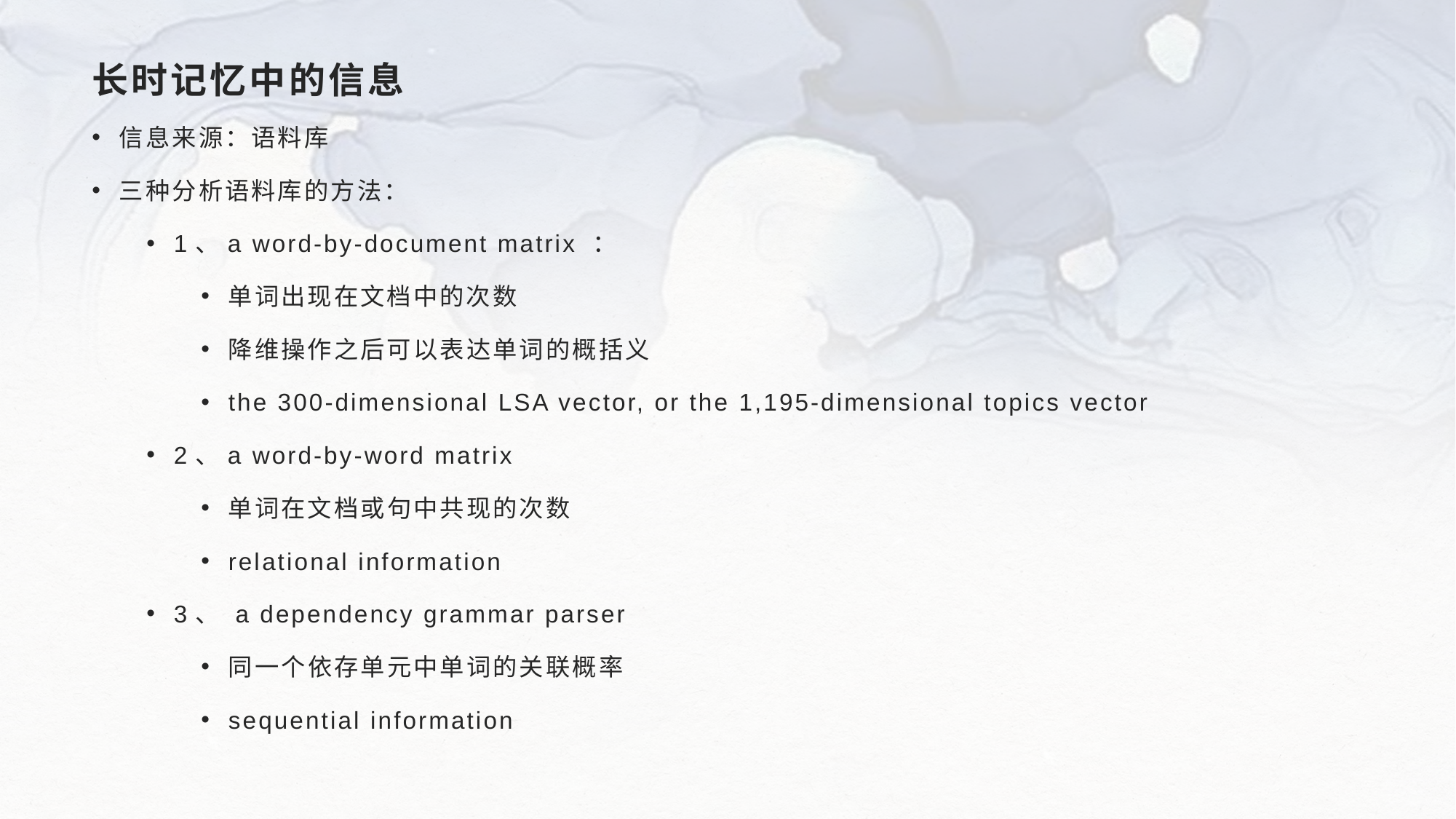

# 长时记忆中的信息
信息来源：语料库
三种分析语料库的方法：
1、a word-by-document matrix ：
单词出现在文档中的次数
降维操作之后可以表达单词的概括义
the 300-dimensional LSA vector, or the 1,195-dimensional topics vector
2、a word-by-word matrix
单词在文档或句中共现的次数
relational information
3、 a dependency grammar parser
同一个依存单元中单词的关联概率
sequential information